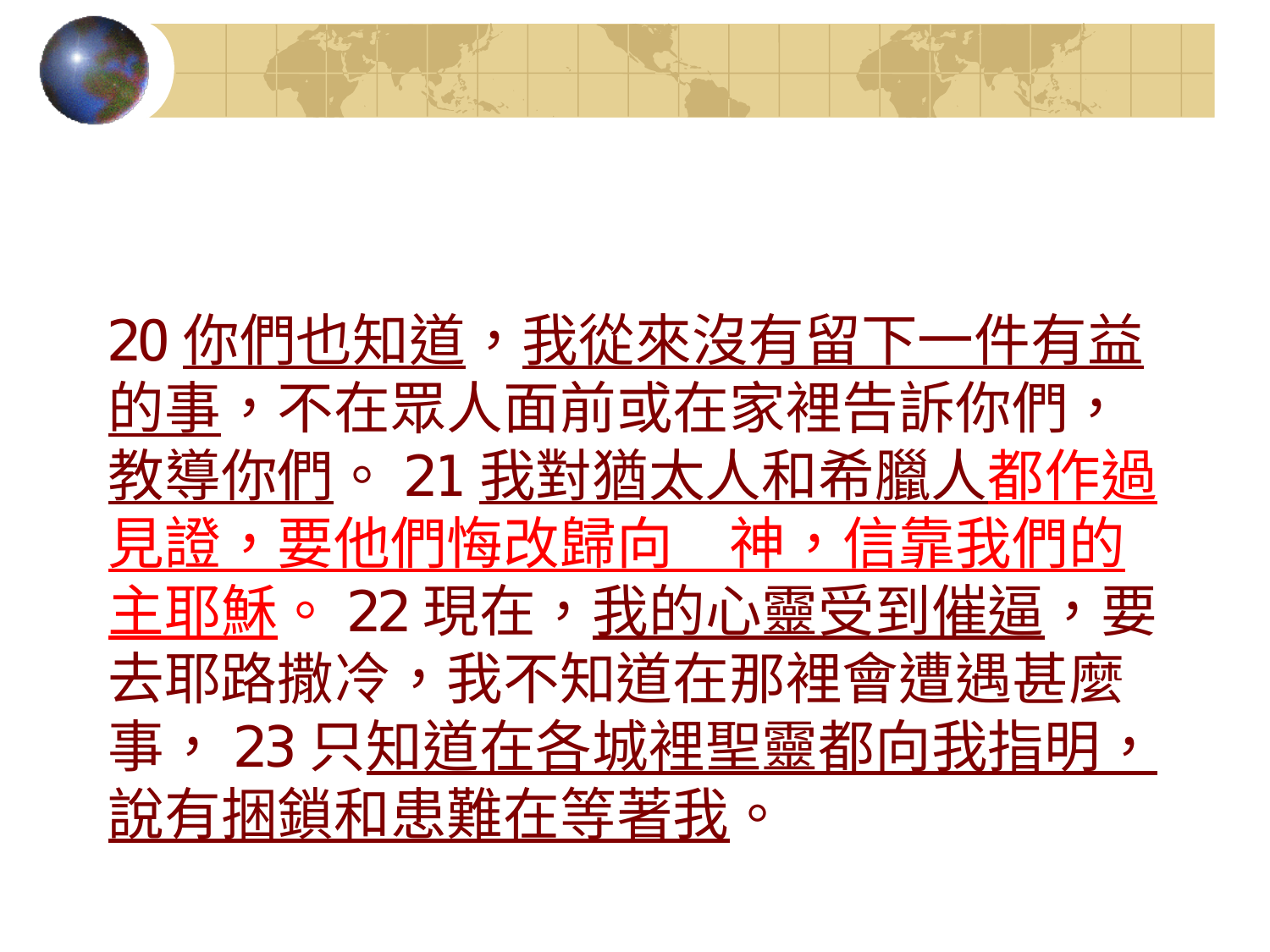

#
20你們也知道，我從來沒有留下一件有益的事，不在眾人面前或在家裡告訴你們，教導你們。21我對猶太人和希臘人都作過見證，要他們悔改歸向　神，信靠我們的主耶穌。22現在，我的心靈受到催逼，要去耶路撒冷，我不知道在那裡會遭遇甚麼事，23只知道在各城裡聖靈都向我指明，說有捆鎖和患難在等著我。